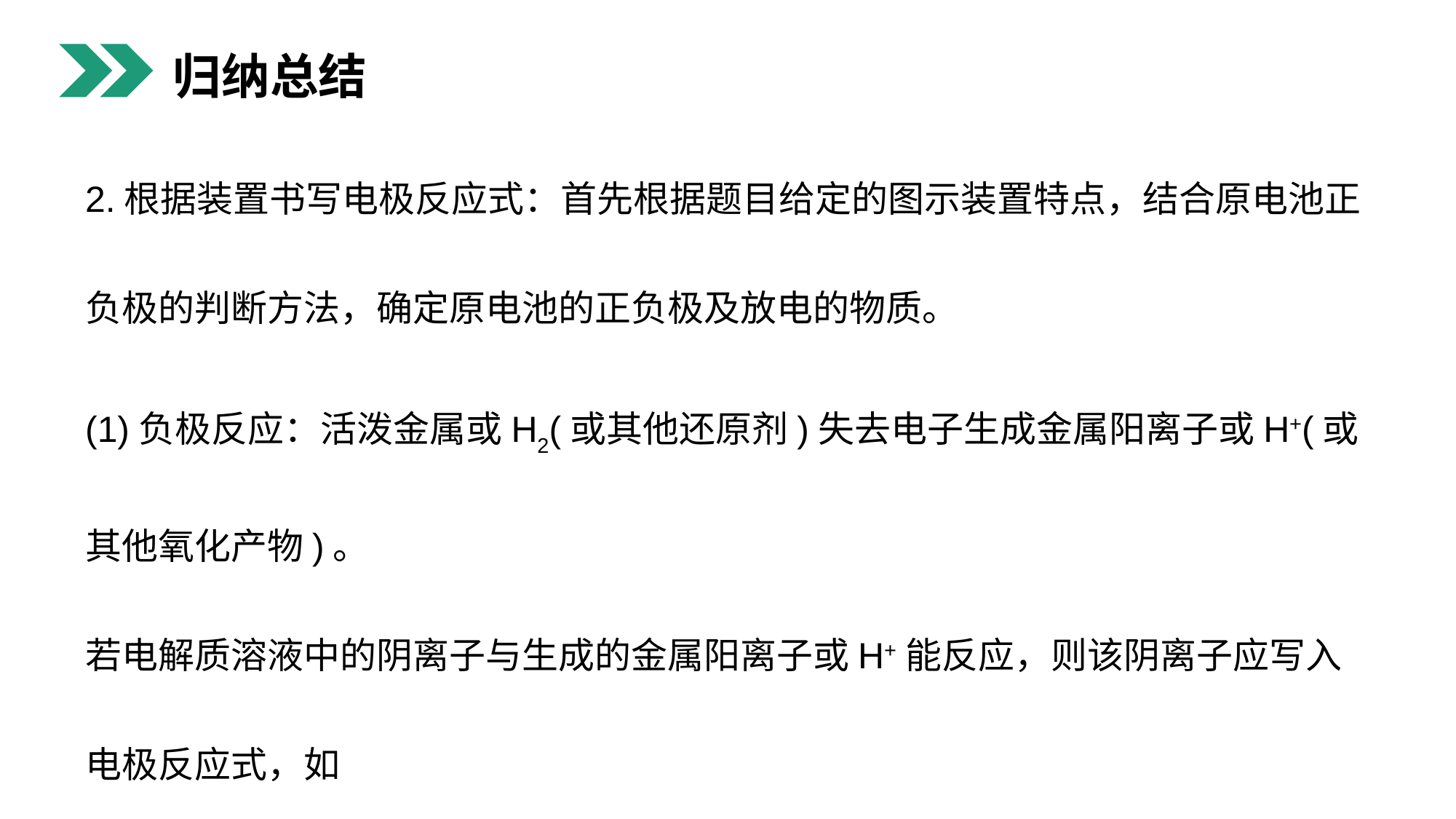

归纳总结
2.根据装置书写电极反应式：首先根据题目给定的图示装置特点，结合原电池正负极的判断方法，确定原电池的正负极及放电的物质。
(1)负极反应：活泼金属或H2(或其他还原剂)失去电子生成金属阳离子或H+(或其他氧化产物)。
若电解质溶液中的阴离子与生成的金属阳离子或H+能反应，则该阴离子应写入电极反应式，如